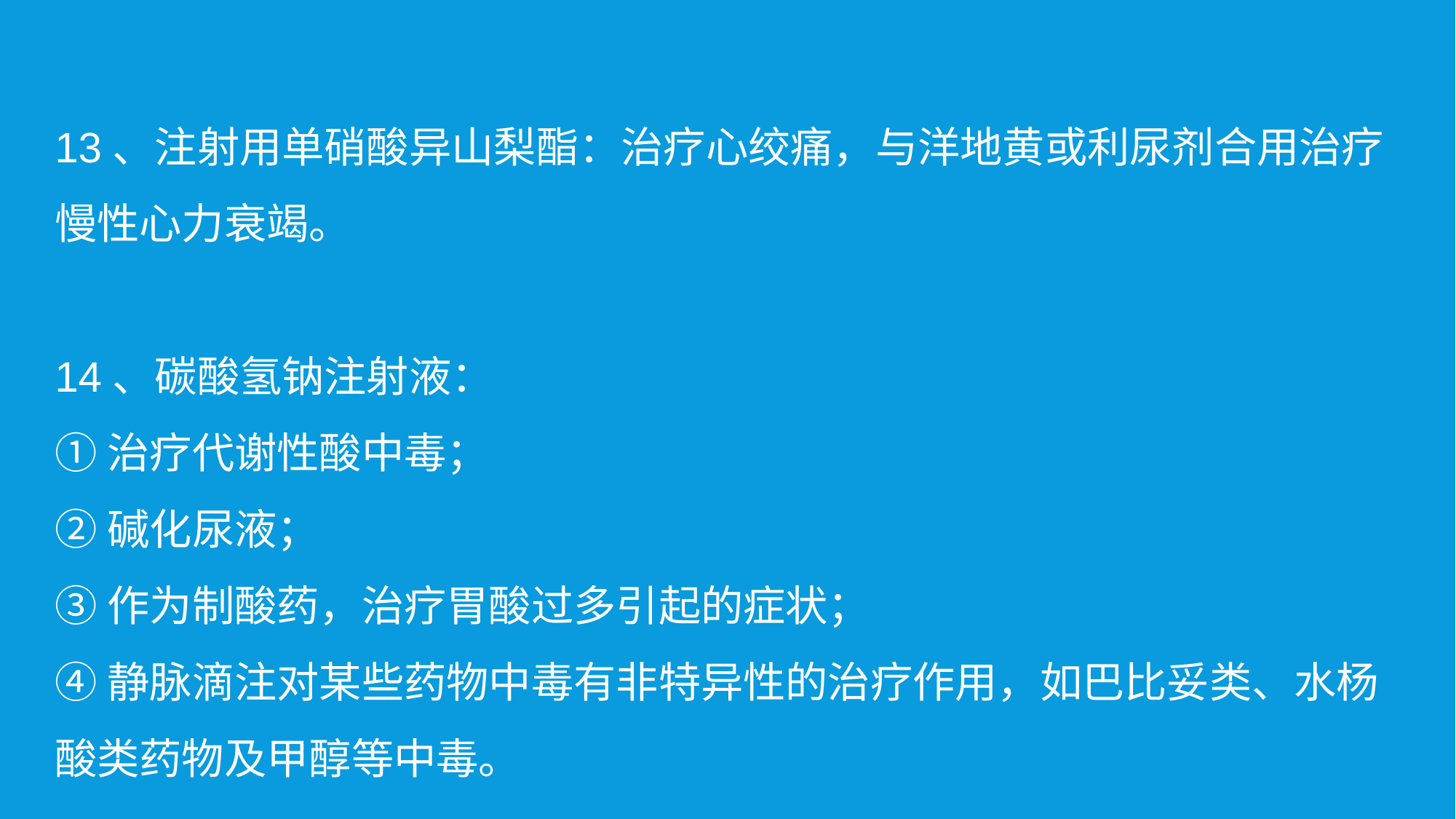

13、注射用单硝酸异山梨酯：治疗心绞痛，与洋地黄或利尿剂合用治疗慢性心力衰竭。

14、碳酸氢钠注射液：
①治疗代谢性酸中毒；
②碱化尿液；
③作为制酸药，治疗胃酸过多引起的症状；
④静脉滴注对某些药物中毒有非特异性的治疗作用，如巴比妥类、水杨酸类药物及甲醇等中毒。